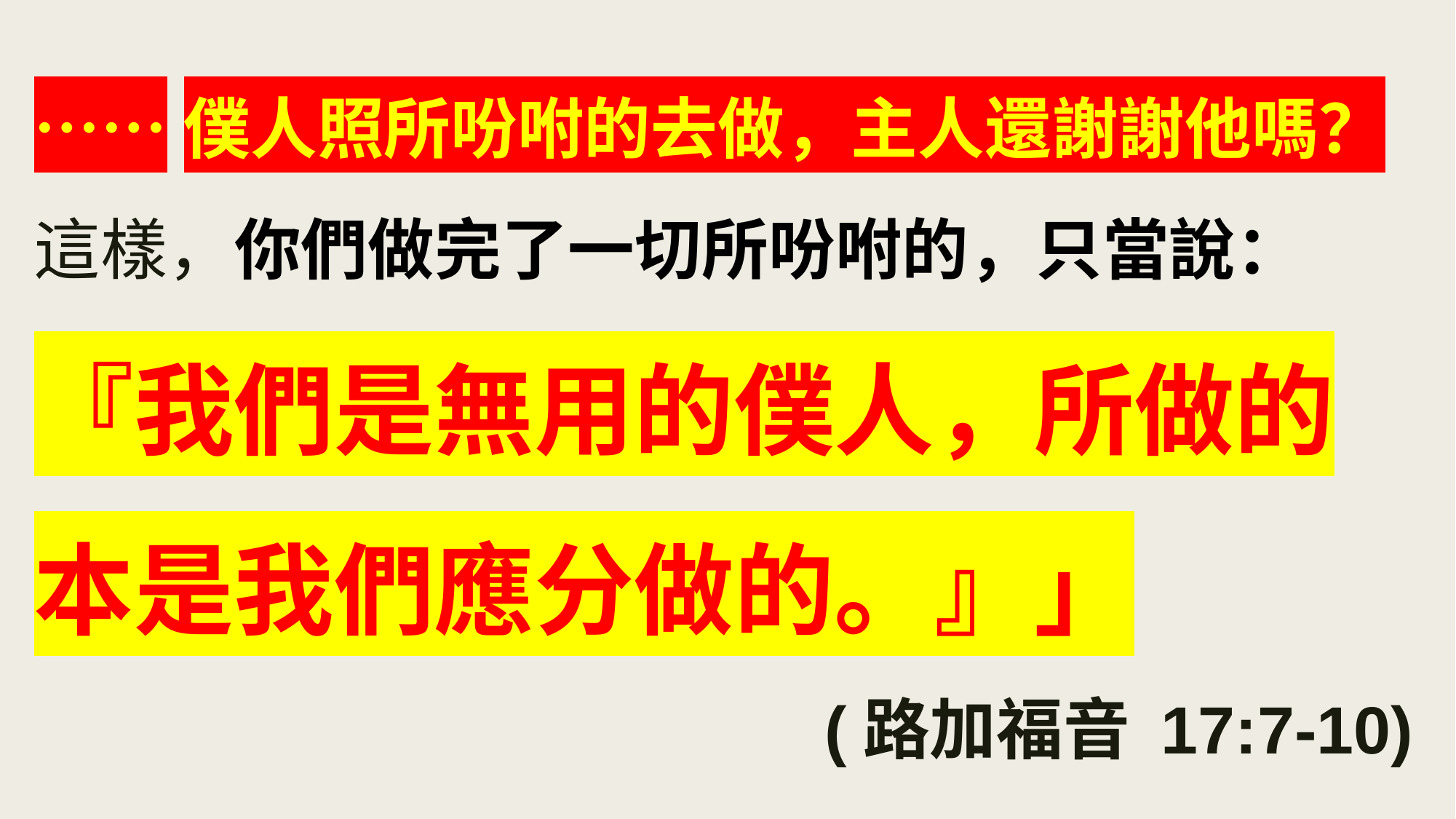

……僕人照所吩咐的去做，主人還謝謝他嗎？這樣，你們做完了一切所吩咐的，只當說：『我們是無用的僕人，所做的本是我們應分做的。』」
(路加福音 17:7-10)